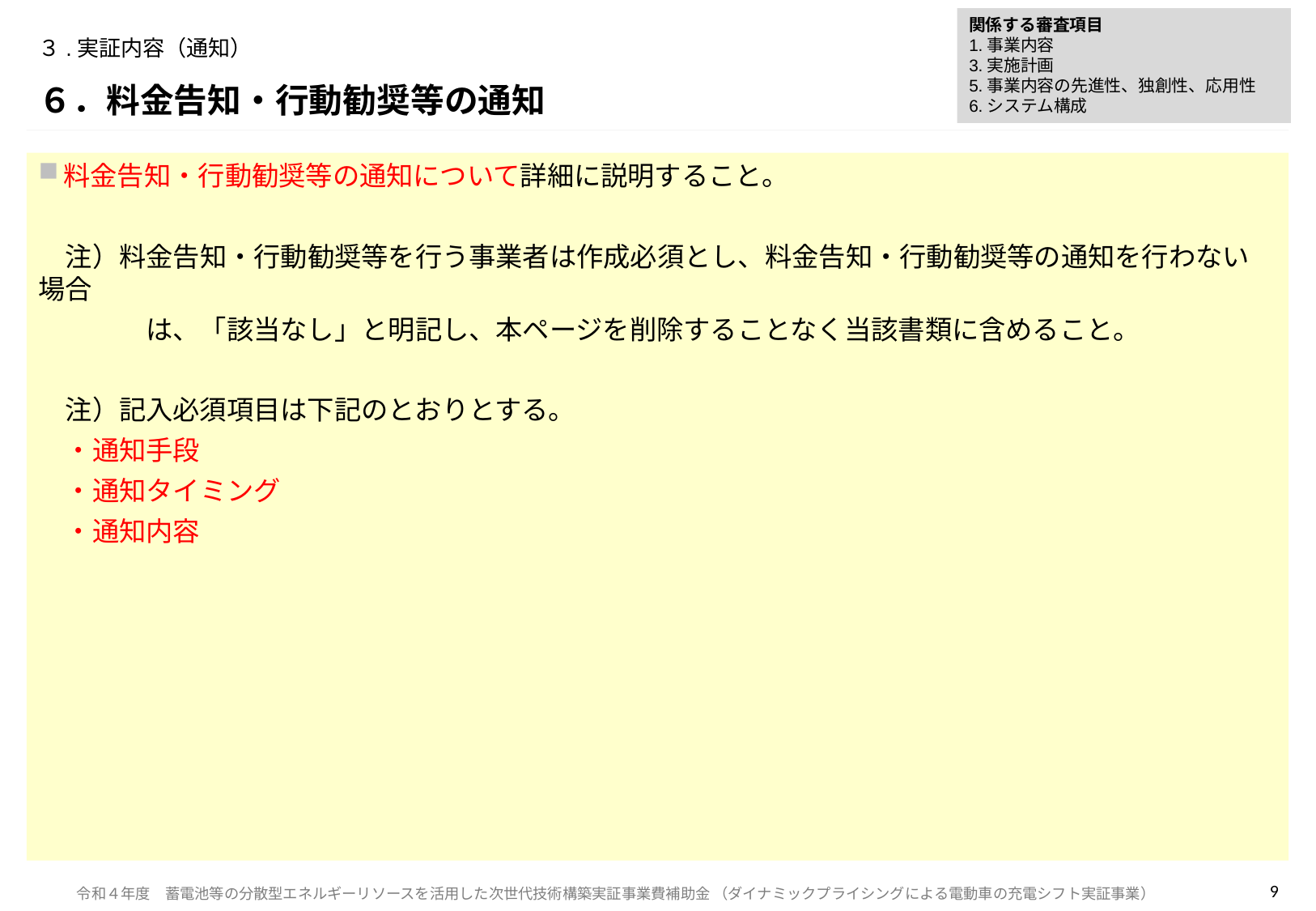

関係する審査項目
1.事業内容
3.実施計画
5.事業内容の先進性、独創性、応用性
6.システム構成
# ３.実証内容（通知）
６．料金告知・行動勧奨等の通知

料金告知・行動勧奨等の通知について詳細に説明すること。

　注）料金告知・行動勧奨等を行う事業者は作成必須とし、料金告知・行動勧奨等の通知を行わない場合
　　　　は、「該当なし」と明記し、本ページを削除することなく当該書類に含めること。

　注）記入必須項目は下記のとおりとする。
　・通知手段
　・通知タイミング
　・通知内容